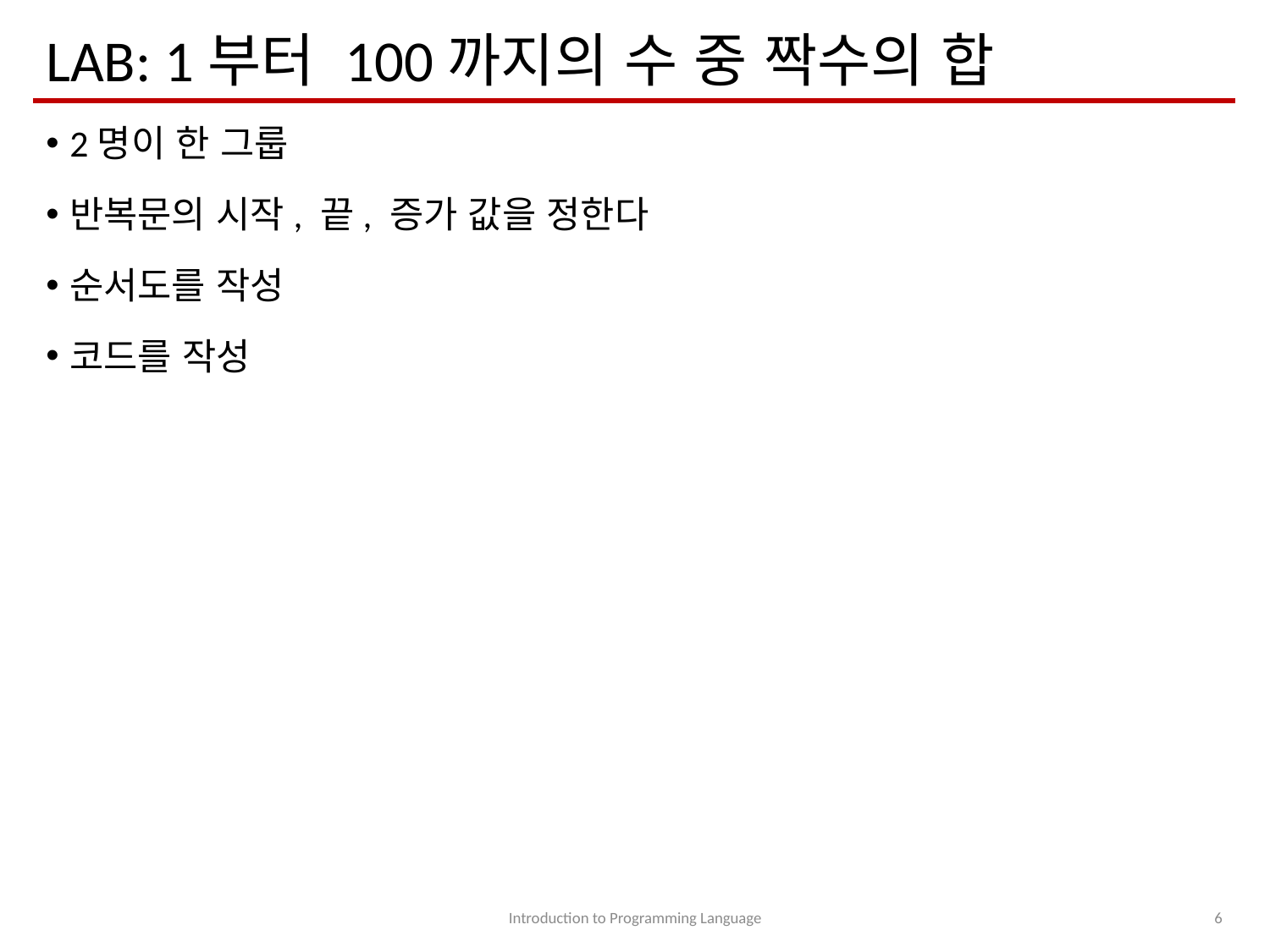

# LAB: 1부터 100까지의 수 중 짝수의 합
2명이 한 그룹
반복문의 시작, 끝, 증가 값을 정한다
순서도를 작성
코드를 작성
Introduction to Programming Language
6